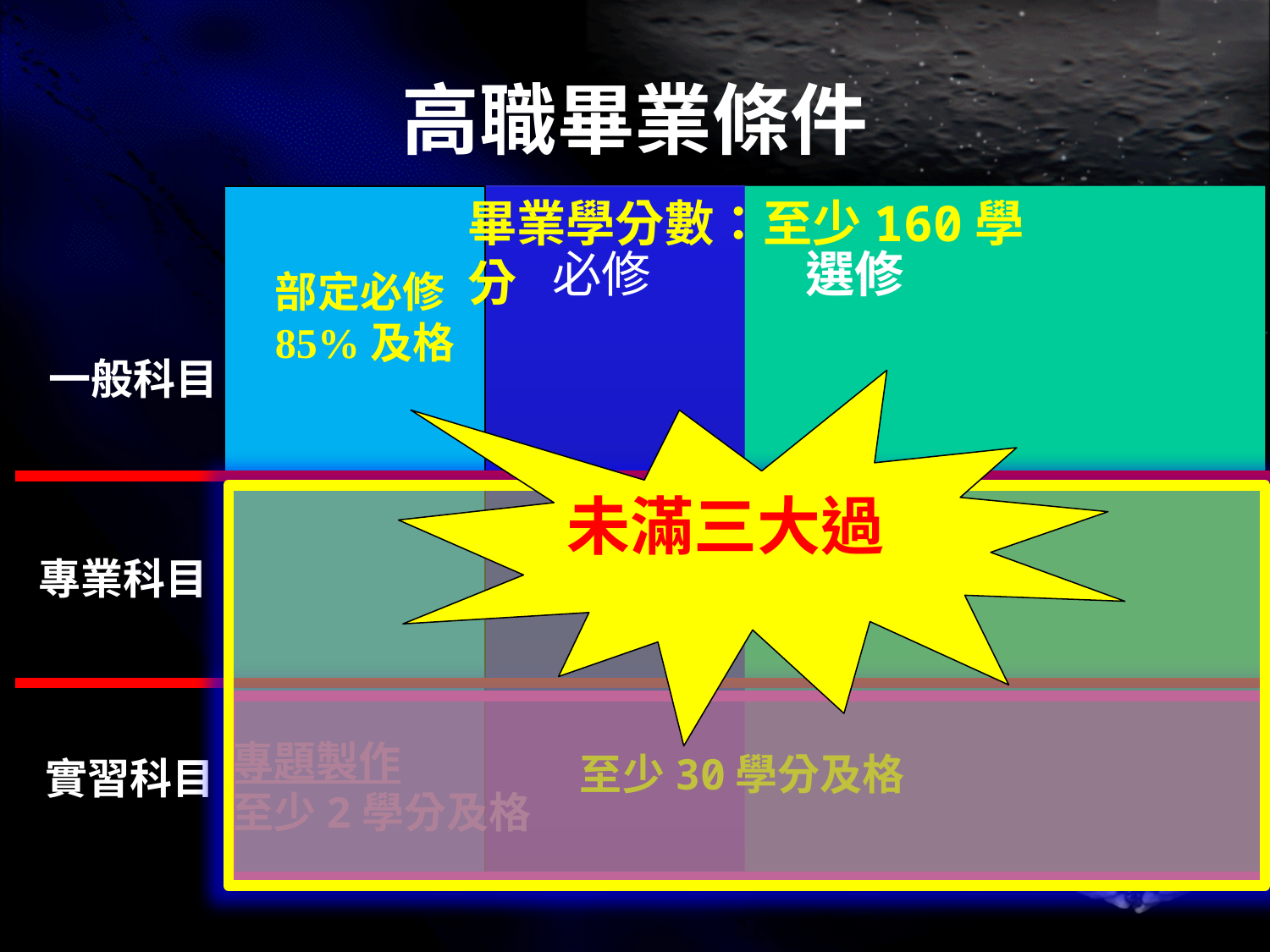

# 高職畢業條件

                                必修

畢業學分數：至少160學分

    選修
部定必修
85%及格
一般科目
未滿三大過

至少60學分及格
專業科目

至少30學分及格
專題製作
至少2學分及格
實習科目